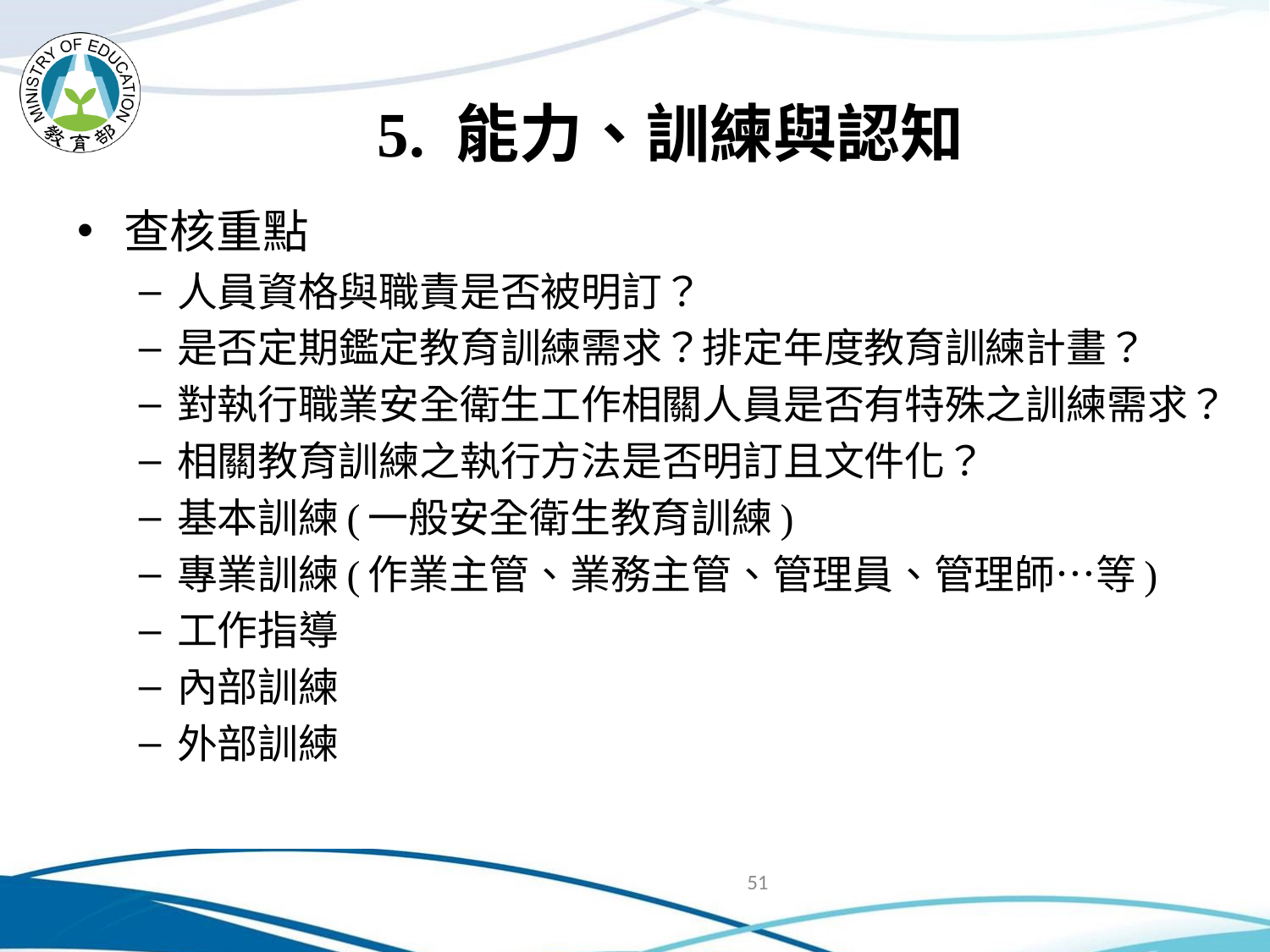

# 5. 能力、訓練與認知
查核重點
人員資格與職責是否被明訂？
是否定期鑑定教育訓練需求？排定年度教育訓練計畫？
對執行職業安全衛生工作相關人員是否有特殊之訓練需求？
相關教育訓練之執行方法是否明訂且文件化？
基本訓練(一般安全衛生教育訓練)
專業訓練(作業主管、業務主管、管理員、管理師…等)
工作指導
內部訓練
外部訓練
51